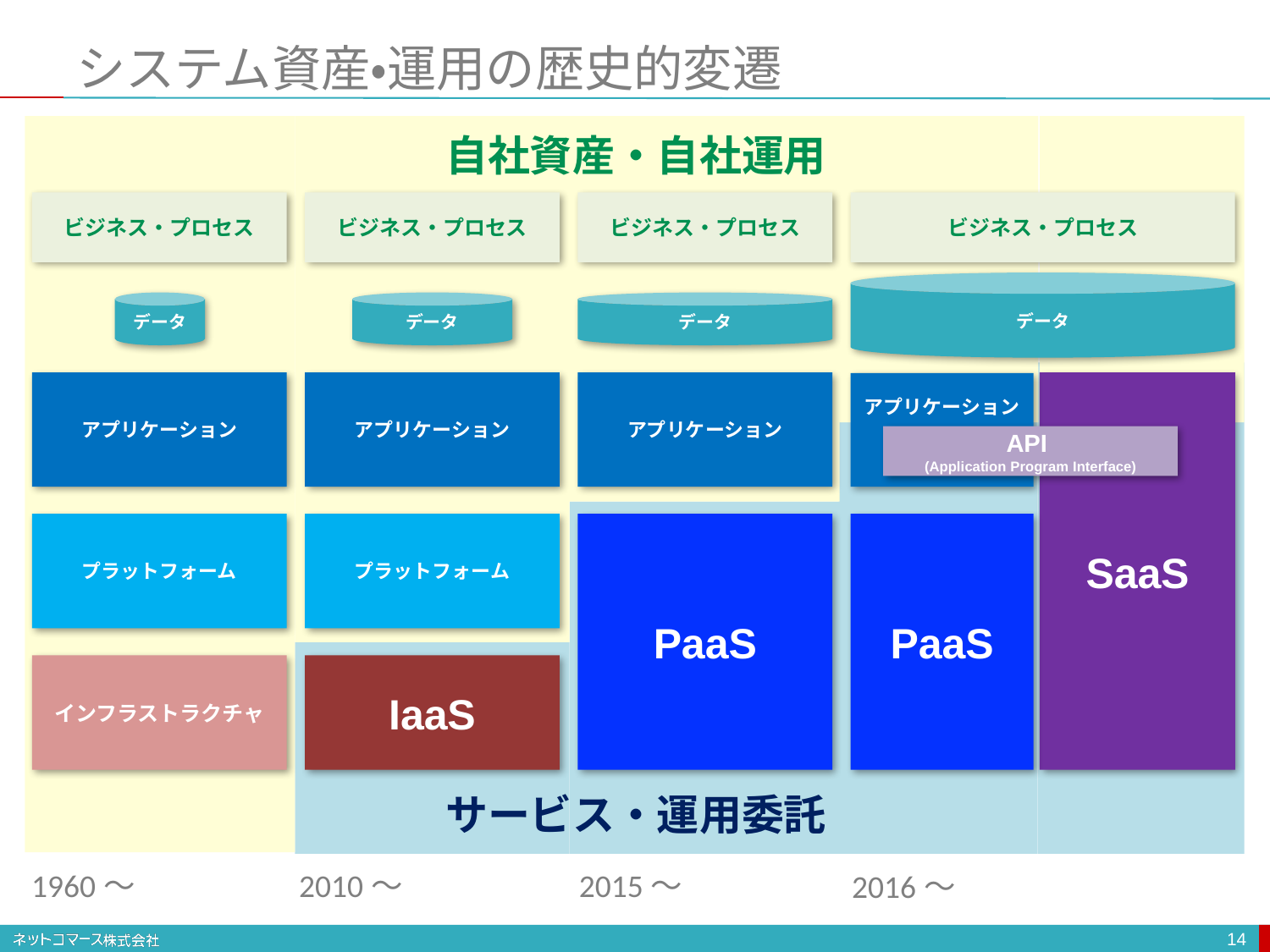

# システム資産・運用の歴史的変遷

自社資産・自社運用
ビジネス・プロセス
ビジネス・プロセス
ビジネス・プロセス
ビジネス・プロセス
データ
データ
データ
データ

アプリケーション
アプリケーション
アプリケーション
SaaS
アプリケーション

API
(Application Program Interface)

プラットフォーム
プラットフォーム
PaaS
PaaS

インフラストラクチャ
IaaS
サービス・運用委託
2015〜
1960〜
2010〜
2016〜
14